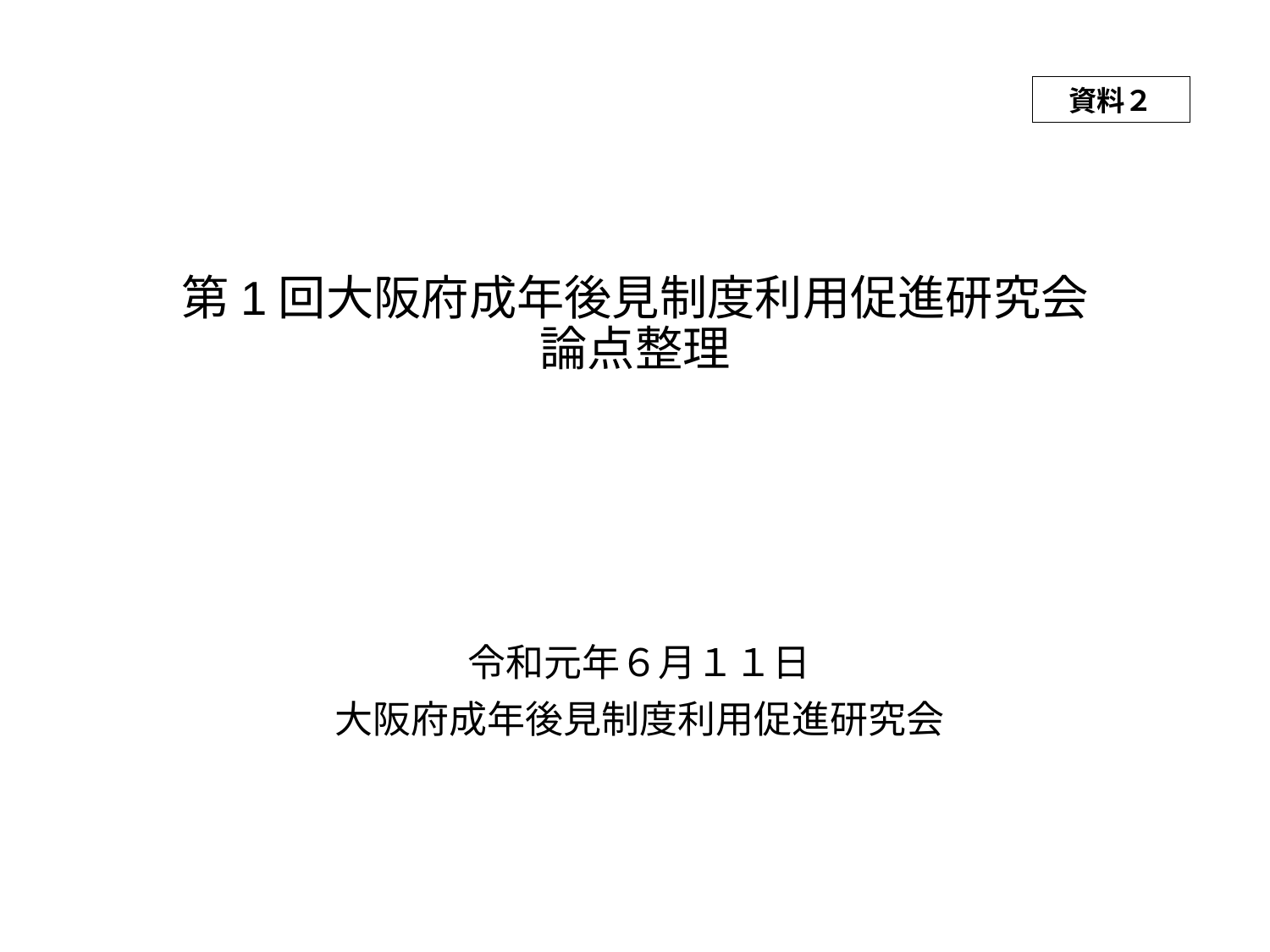

資料２
# 第1回大阪府成年後見制度利用促進研究会 論点整理

令和元年６月１１日
大阪府成年後見制度利用促進研究会